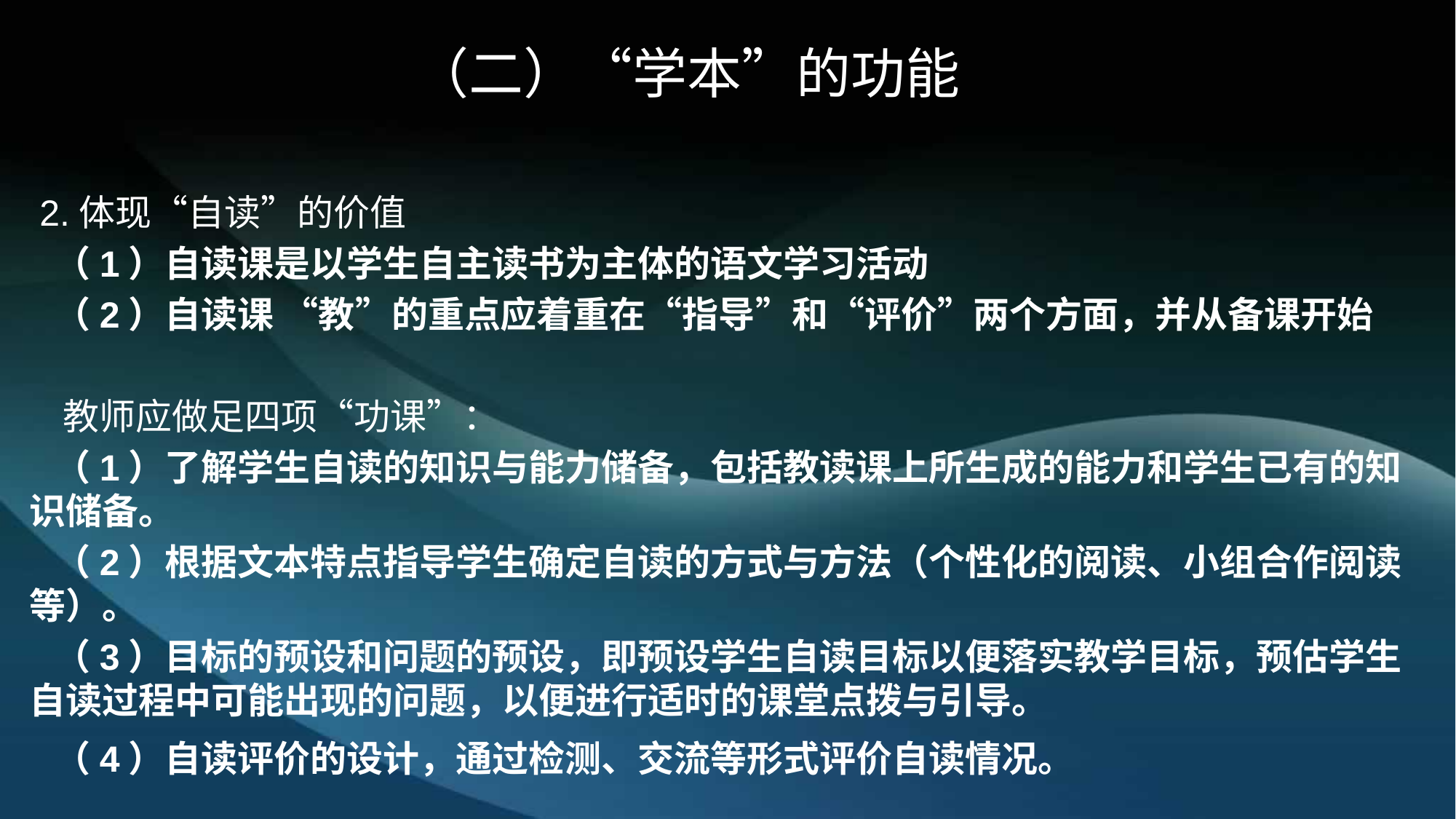

# （二）“学本”的功能

 2.体现“自读”的价值
  （1）自读课是以学生自主读书为主体的语文学习活动
  （2）自读课 “教”的重点应着重在“指导”和“评价”两个方面，并从备课开始

   教师应做足四项“功课”：
  （1）了解学生自读的知识与能力储备，包括教读课上所生成的能力和学生已有的知识储备。
  （2）根据文本特点指导学生确定自读的方式与方法（个性化的阅读、小组合作阅读等）。
  （3）目标的预设和问题的预设，即预设学生自读目标以便落实教学目标，预估学生自读过程中可能出现的问题，以便进行适时的课堂点拨与引导。
  （4）自读评价的设计，通过检测、交流等形式评价自读情况。